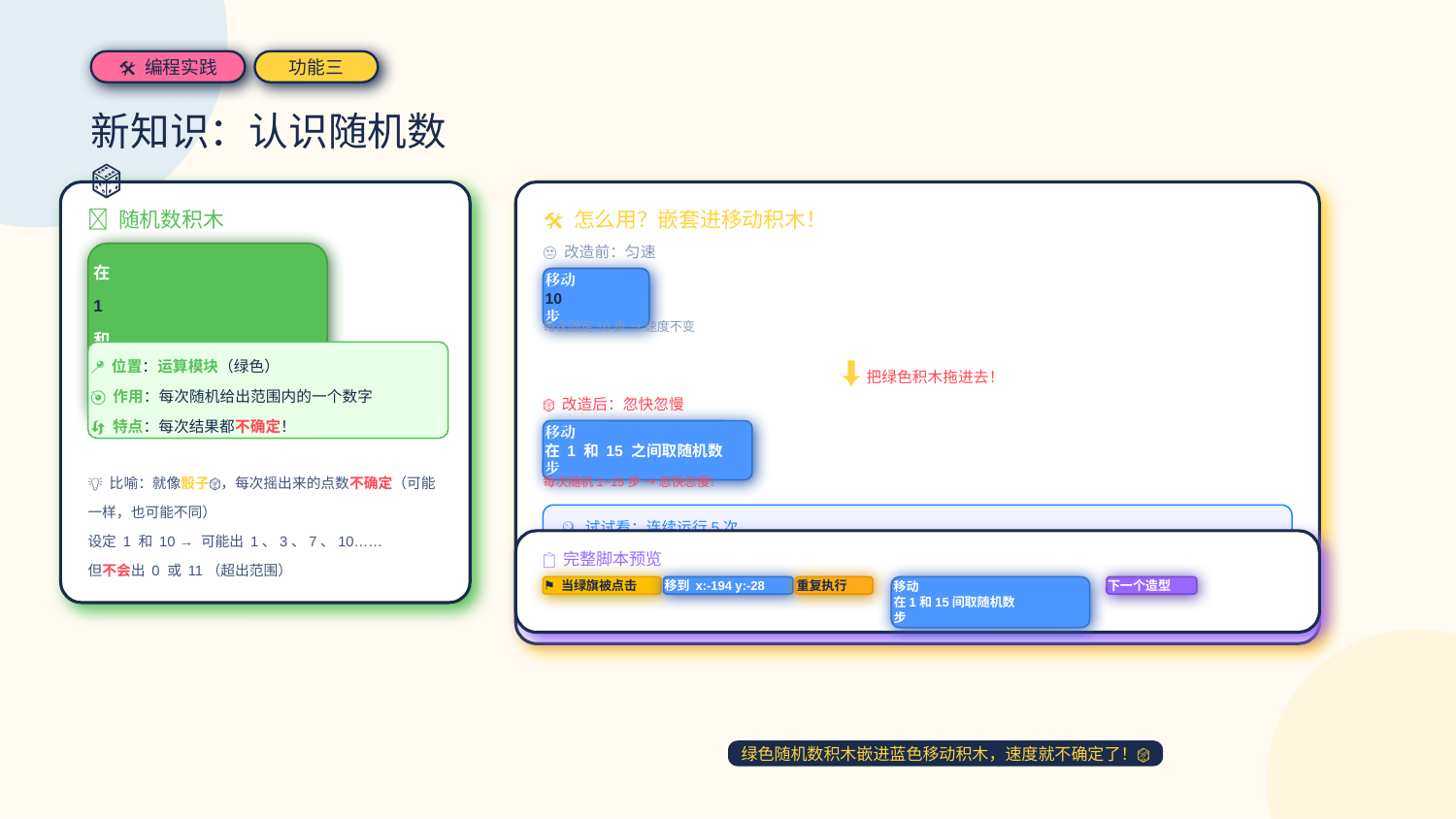

🛠 编程实践
功能三
新知识：认识随机数 🎲

🧩 随机数积木
🛠 怎么用？嵌套进移动积木！
😐 改造前：匀速
在
1
和
10
之间取随机数
移动
10
步
每次固定10步 → 速度不变
📍 位置：运算模块（绿色）
🎯 作用：每次随机给出范围内的一个数字
🔄 特点：每次结果都不确定！
⬇️ 把绿色积木拖进去！
🎲 改造后：忽快忽慢
移动
在 1 和 15 之间取随机数
步
💡 比喻：就像骰子🎲，每次摇出来的点数不确定（可能一样，也可能不同）
设定 1 和 10 → 可能出 1、3、7、10……
但不会出 0 或 11（超出范围）
每次随机1~15步 → 忽快忽慢！

🔍 试试看：连续运行5次

第1次 → 7步
第2次 → 2步
第3次 → 14步
第4次 → 5步
第5次 → 11步
📋 完整脚本预览
⚑ 当绿旗被点击
移到 x:-194 y:-28
重复执行
下一个造型
移动
在1和15间取随机数
步
每次都不确定 → 哨子跑步速度随机变化！

绿色随机数积木嵌进蓝色移动积木，速度就不确定了！🎲